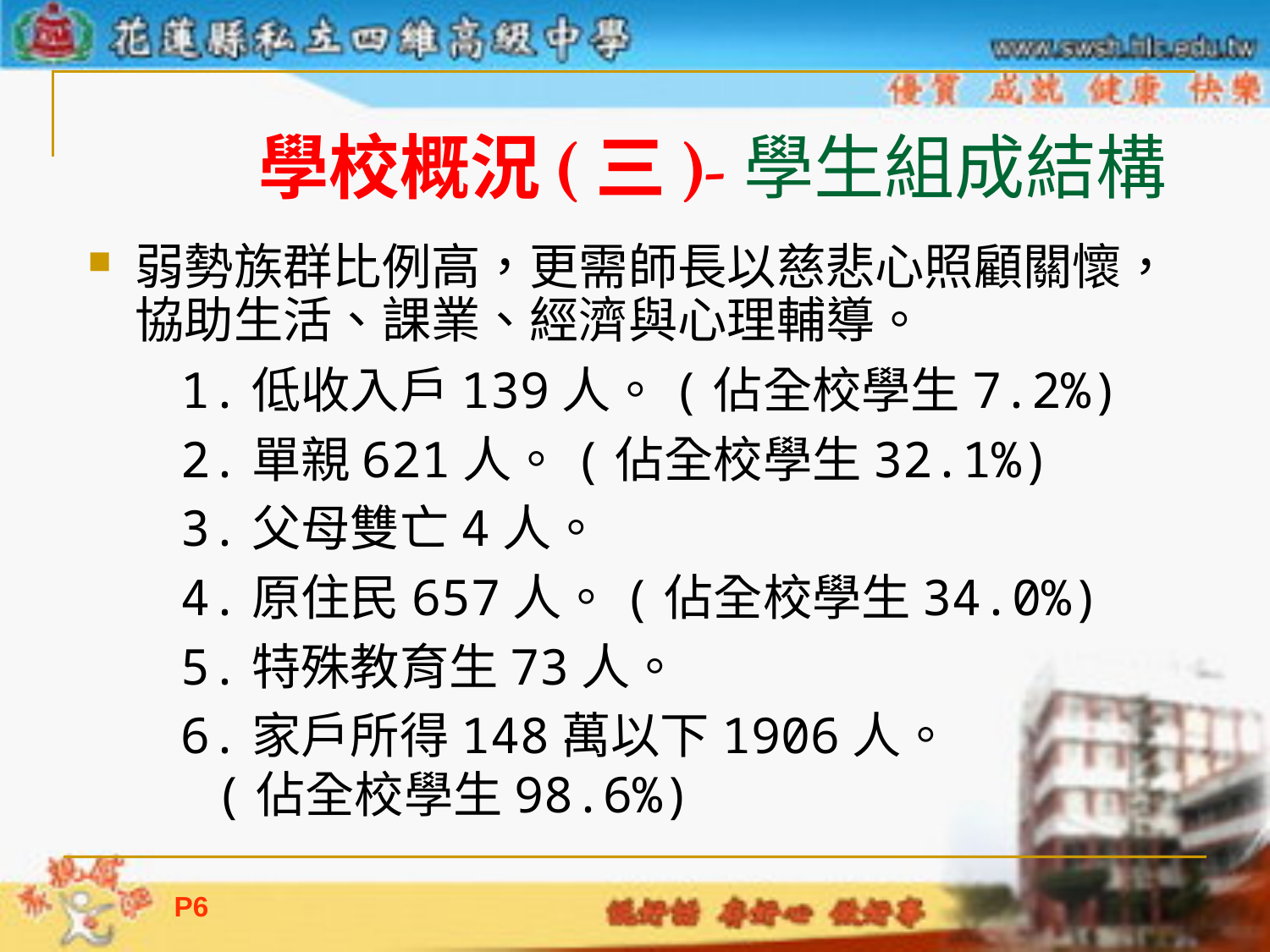

# 學校概況(三)-學生組成結構
弱勢族群比例高，更需師長以慈悲心照顧關懷，協助生活、課業、經濟與心理輔導。
	1.低收入戶139人。(佔全校學生7.2%)
	2.單親621人。(佔全校學生32.1%)
	3.父母雙亡4人。
	4.原住民657人。(佔全校學生34.0%)
	5.特殊教育生73人。
	6.家戶所得148萬以下1906人。
  (佔全校學生98.6%)
P6